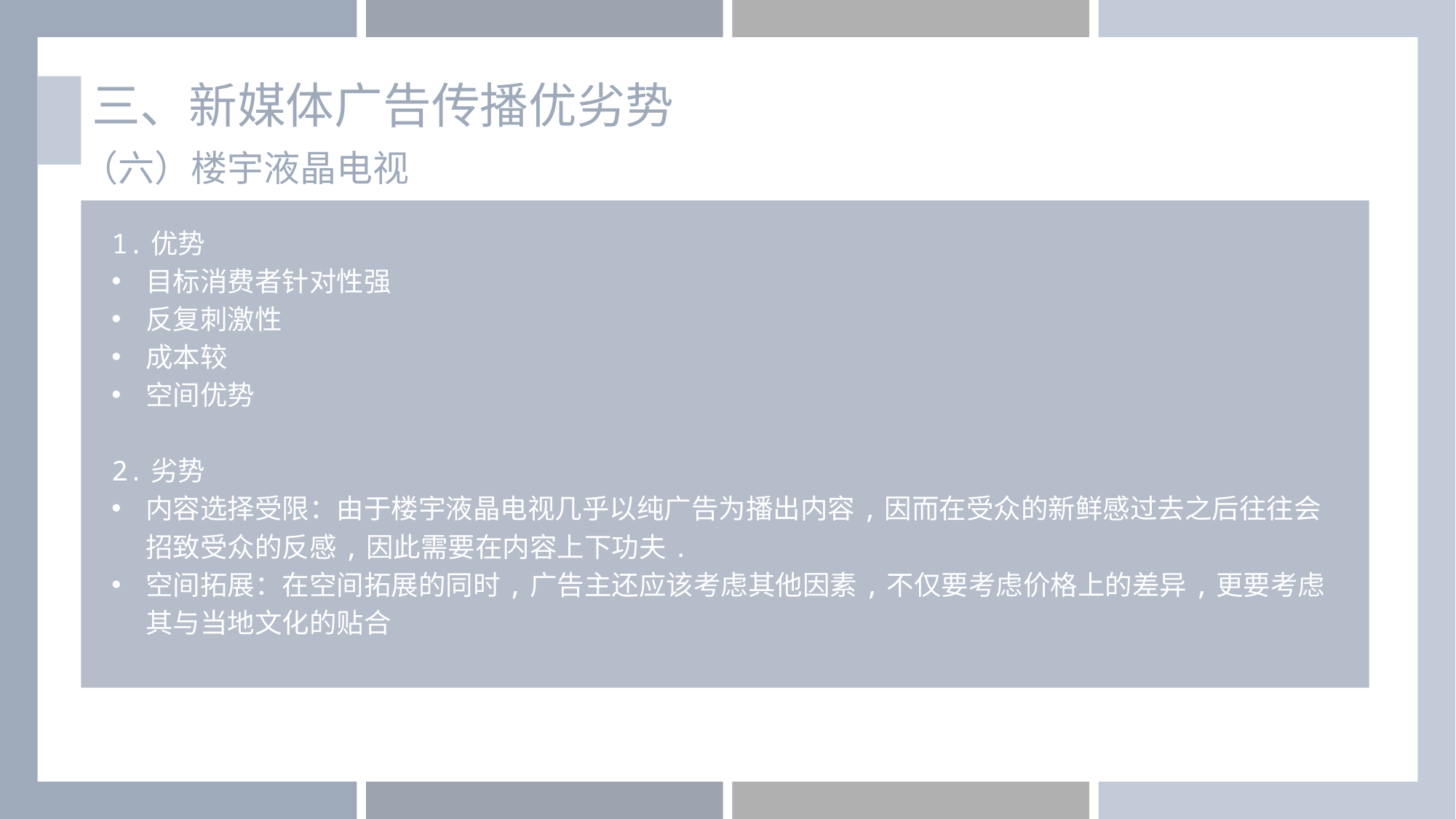

三、新媒体广告传播优劣势

（六）楼宇液晶电视

1.优势
目标消费者针对性强
反复刺激性
成本较
空间优势

2.劣势
内容选择受限：由于楼宇液晶电视几乎以纯广告为播出内容,因而在受众的新鲜感过去之后往往会招致受众的反感,因此需要在内容上下功夫.
空间拓展：在空间拓展的同时,广告主还应该考虑其他因素,不仅要考虑价格上的差异,更要考虑其与当地文化的贴合